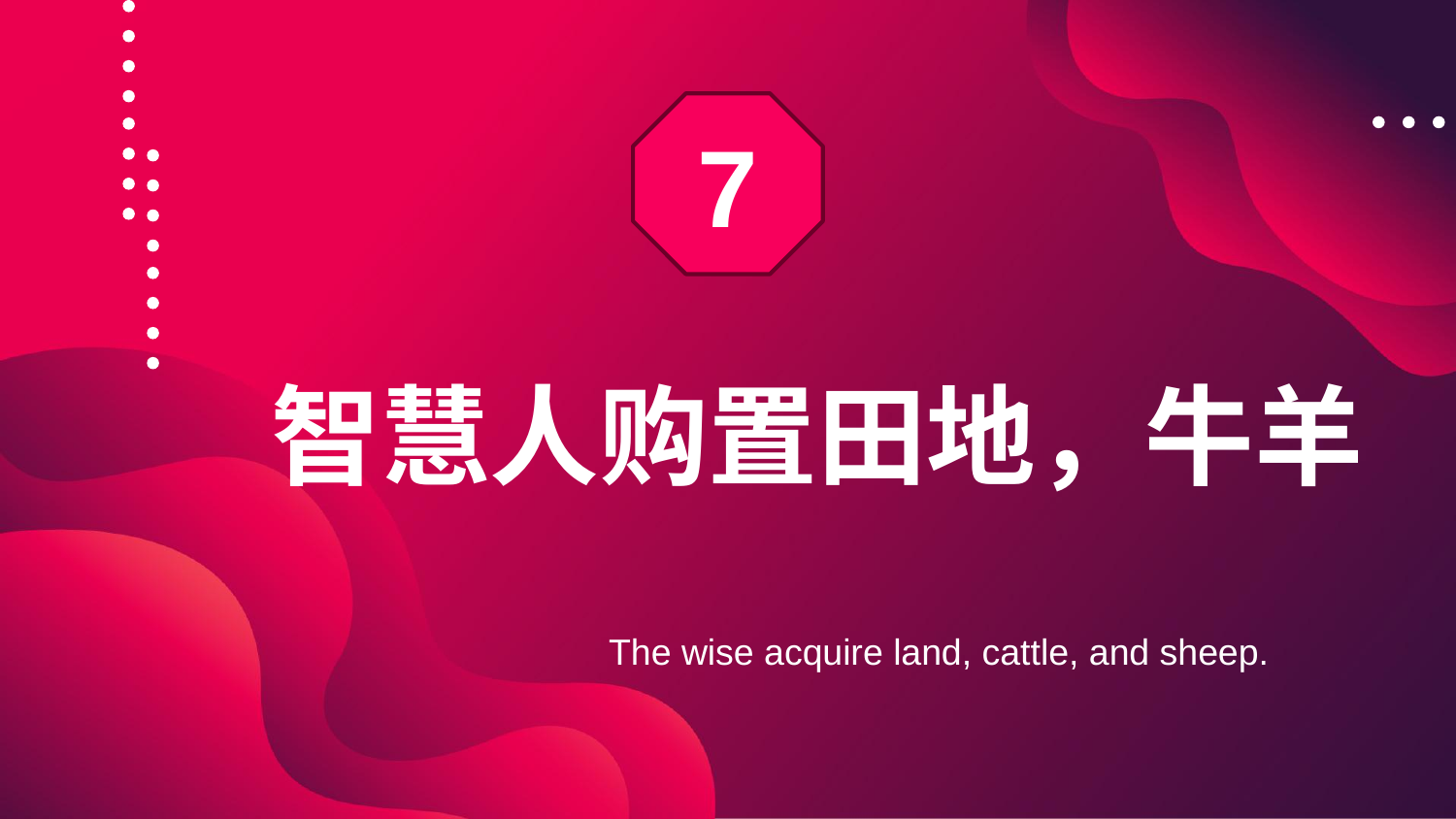

7

# 智慧人购置田地，牛羊
The wise acquire land, cattle, and sheep.